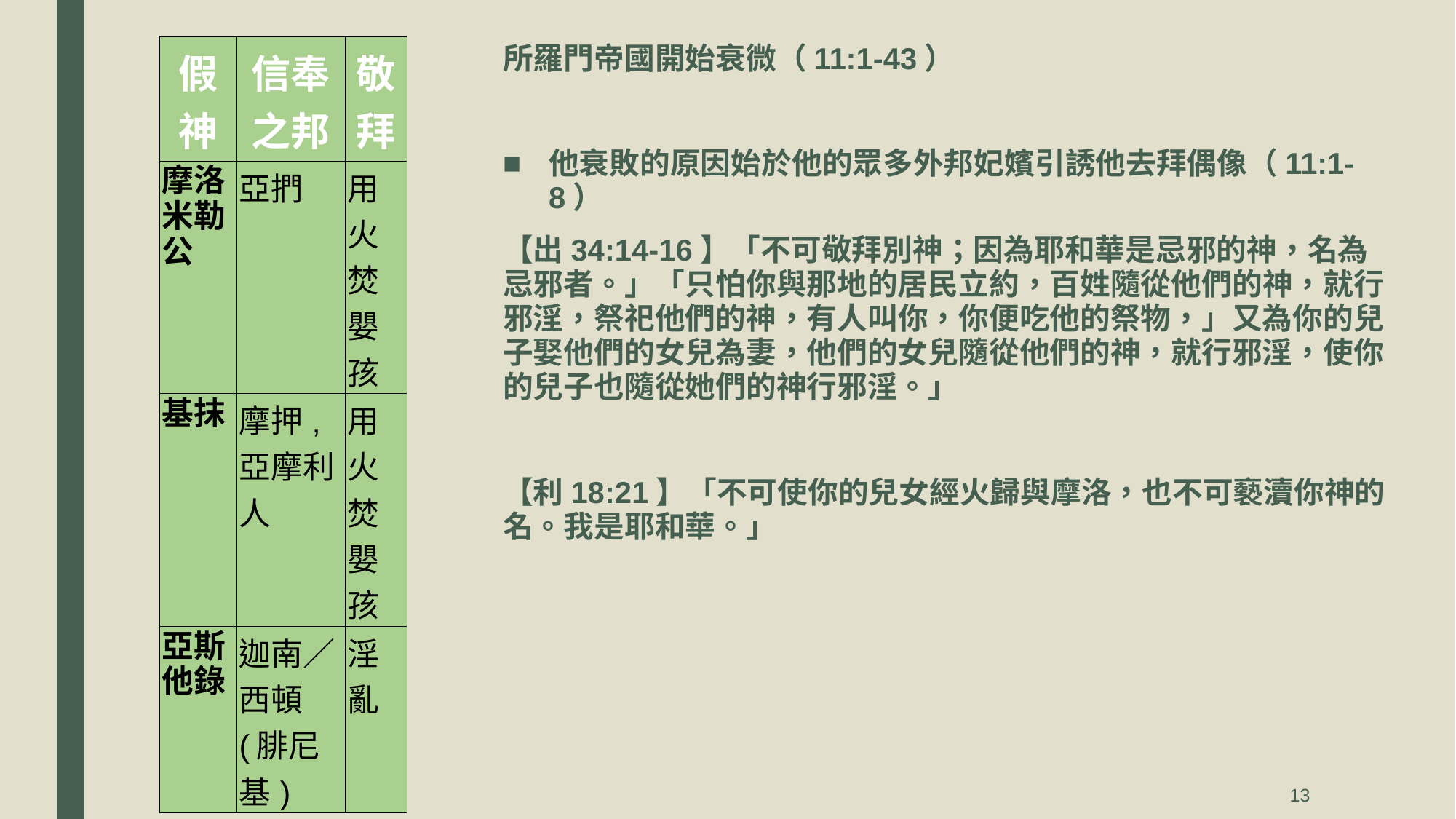

| 假神 | 信奉之邦 | 敬拜 |
| --- | --- | --- |
| 摩洛 米勒公 | 亞捫 | 用火焚嬰孩 |
| 基抹 | 摩押,亞摩利人 | 用火焚 嬰孩 |
| 亞斯他錄 | 迦南／西頓(腓尼基) | 淫亂 |
所羅門帝國開始衰微（11:1-43）

他衰敗的原因始於他的眾多外邦妃嬪引誘他去拜偶像（11:1-8）
【出34:14-16】「不可敬拜別神；因為耶和華是忌邪的神，名為忌邪者。」「只怕你與那地的居民立約，百姓隨從他們的神，就行邪淫，祭祀他們的神，有人叫你，你便吃他的祭物，」又為你的兒子娶他們的女兒為妻，他們的女兒隨從他們的神，就行邪淫，使你的兒子也隨從她們的神行邪淫。」

【利18:21】「不可使你的兒女經火歸與摩洛，也不可褻瀆你神的名。我是耶和華。」

13